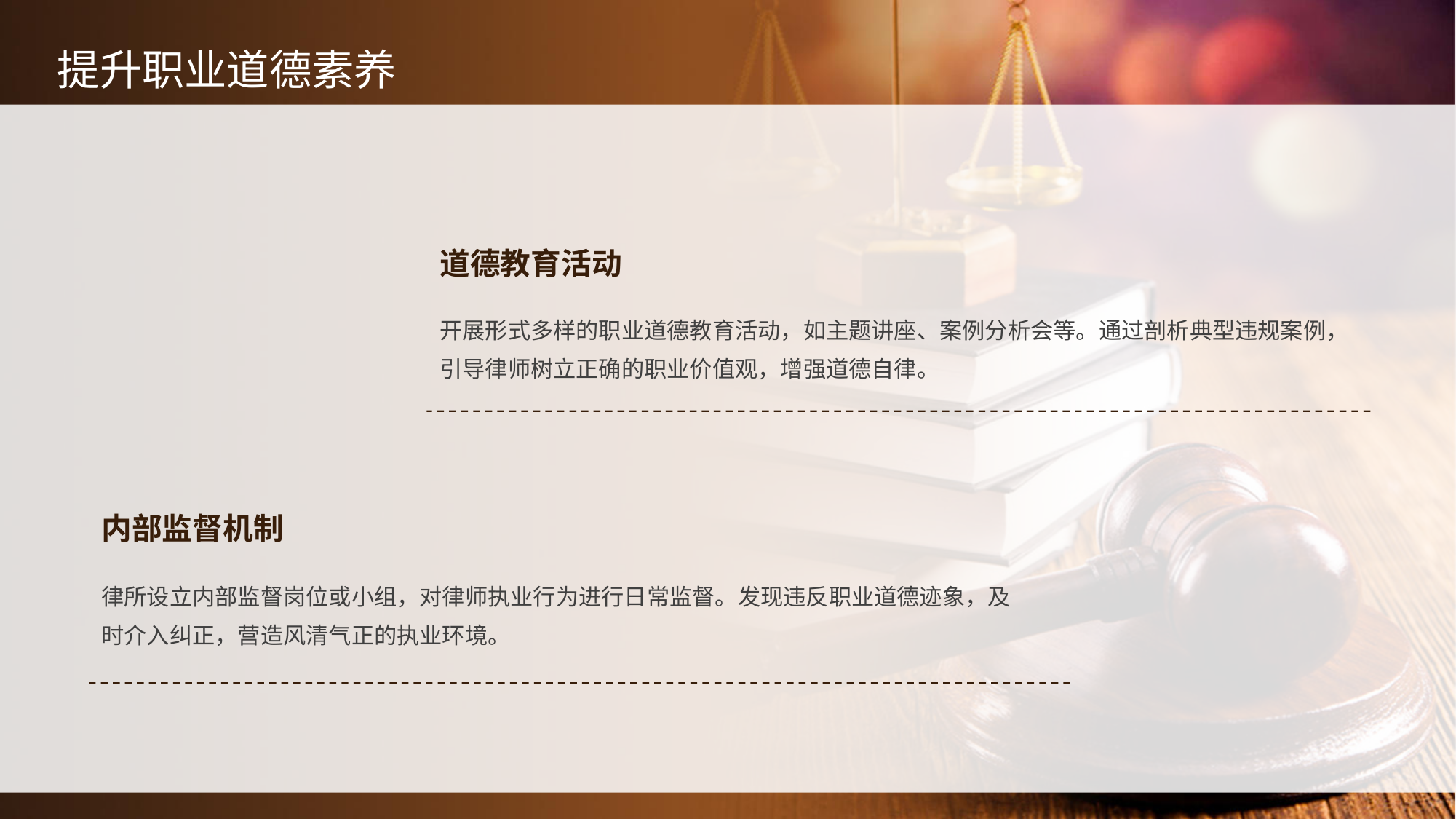

提升职业道德素养
道德教育活动
开展形式多样的职业道德教育活动，如主题讲座、案例分析会等。通过剖析典型违规案例，引导律师树立正确的职业价值观，增强道德自律。

内部监督机制
律所设立内部监督岗位或小组，对律师执业行为进行日常监督。发现违反职业道德迹象，及时介入纠正，营造风清气正的执业环境。